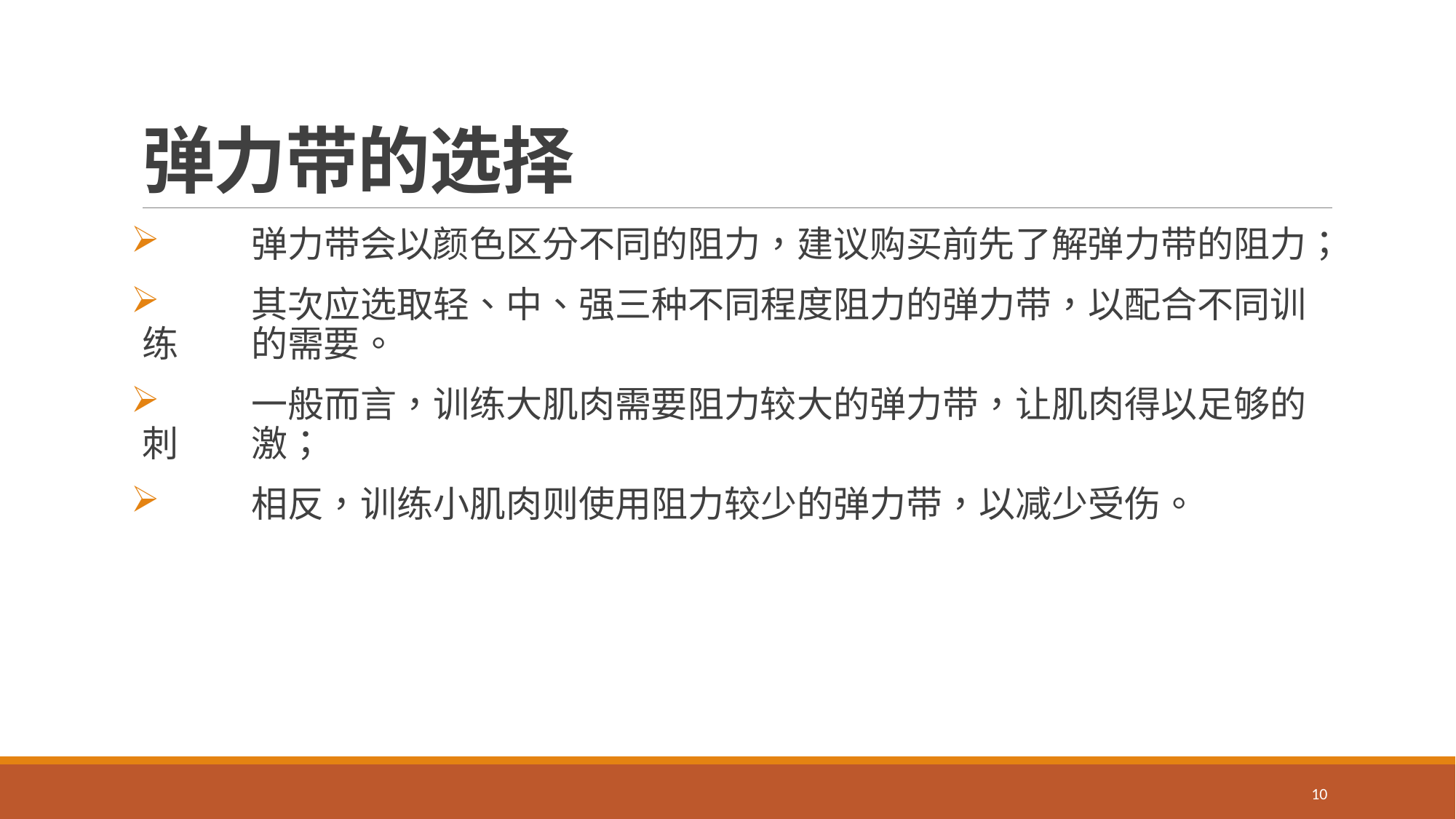

# 弹力带的选择
	弹力带会以颜色区分不同的阻力，建议购买前先了解弹力带的阻力；
	其次应选取轻、中、强三种不同程度阻力的弹力带，以配合不同训练	的需要。
	一般而言，训练大肌肉需要阻力较大的弹力带，让肌肉得以足够的刺	激；
	相反，训练小肌肉则使用阻力较少的弹力带，以减少受伤。
10